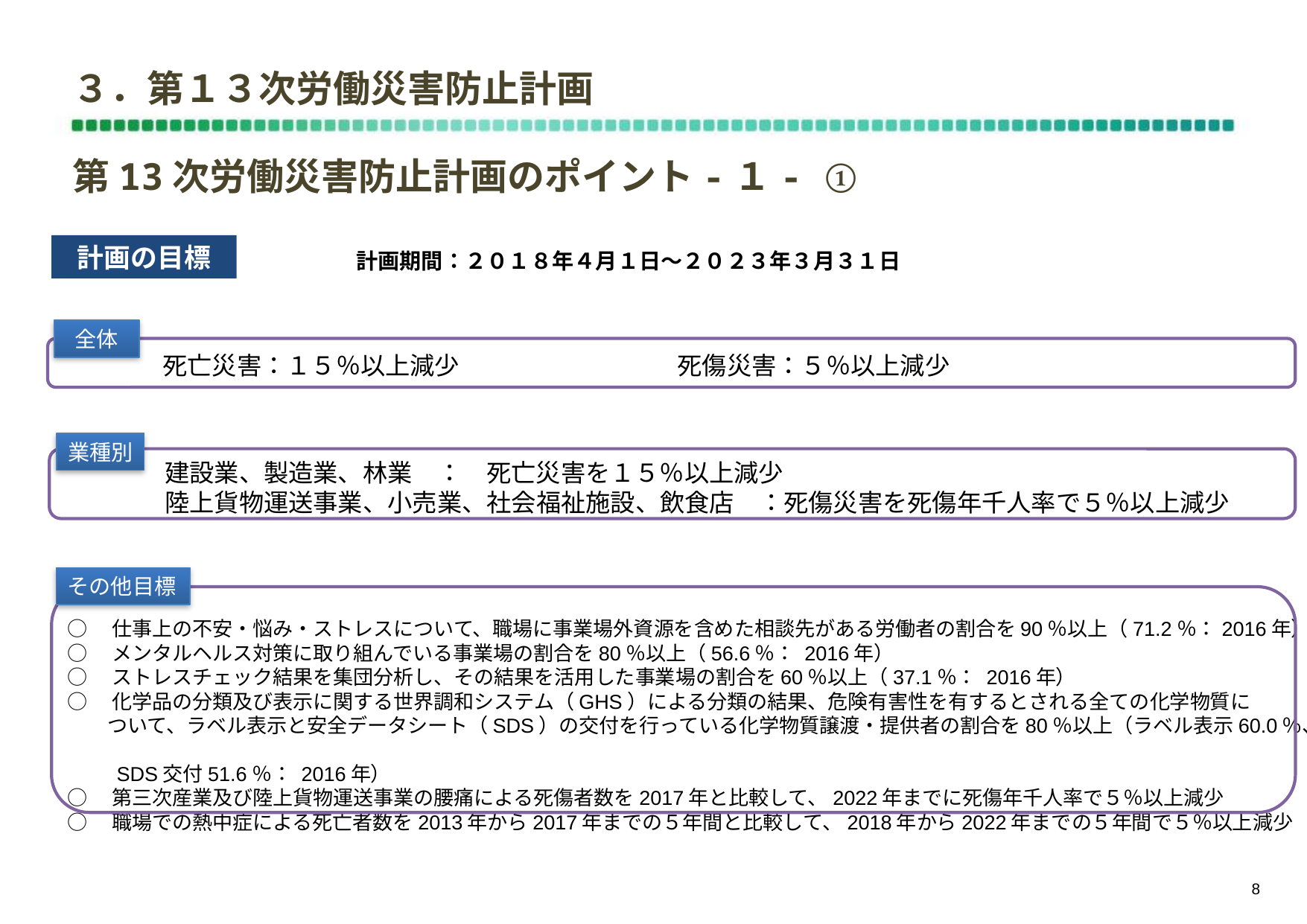

３．第１３次労働災害防止計画
# 第13次労働災害防止計画のポイント-１- ①
計画の目標
計画期間：２０１８年４月１日～２０２３年３月３１日
全体

死亡災害：１５％以上減少　　　　　　　死傷災害：５％以上減少
業種別

　　建設業、製造業、林業　：　死亡災害を１５％以上減少
　　陸上貨物運送事業、小売業、社会福祉施設、飲食店　：死傷災害を死傷年千人率で５％以上減少
その他目標

○　仕事上の不安・悩み・ストレスについて、職場に事業場外資源を含めた相談先がある労働者の割合を90％以上（71.2％：2016年）
○　メンタルヘルス対策に取り組んでいる事業場の割合を80％以上（56.6％： 2016年）
○　ストレスチェック結果を集団分析し、その結果を活用した事業場の割合を60％以上（37.1％： 2016年）
○　化学品の分類及び表示に関する世界調和システム（GHS）による分類の結果、危険有害性を有するとされる全ての化学物質に
　　ついて、ラベル表示と安全データシート（SDS）の交付を行っている化学物質譲渡・提供者の割合を80％以上（ラベル表示60.0％、
　　 SDS交付51.6％： 2016年）
○　第三次産業及び陸上貨物運送事業の腰痛による死傷者数を2017年と比較して、2022年までに死傷年千人率で５％以上減少
○　職場での熱中症による死亡者数を2013年から2017年までの５年間と比較して、2018年から2022年までの５年間で５％以上減少

8